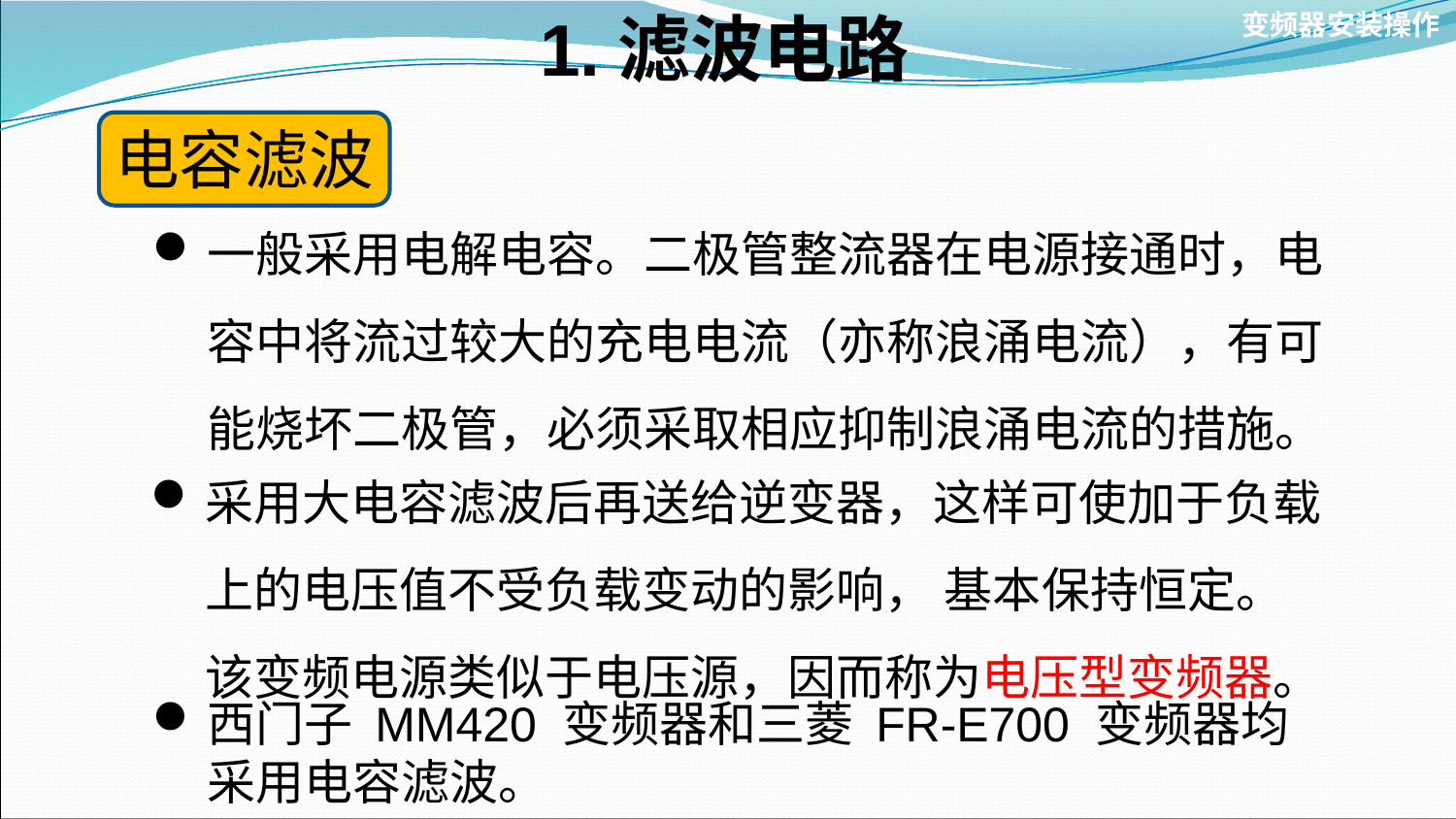

变频器安装操作
# 1.滤波电路

电容滤波
一般采用电解电容。二极管整流器在电源接通时，电容中将流过较大的充电电流（亦称浪涌电流），有可能烧坏二极管，必须采取相应抑制浪涌电流的措施。
采用大电容滤波后再送给逆变器，这样可使加于负载上的电压值不受负载变动的影响， 基本保持恒定。该变频电源类似于电压源，因而称为电压型变频器。
西门子 MM420 变频器和三菱 FR-E700 变频器均采用电容滤波。
7